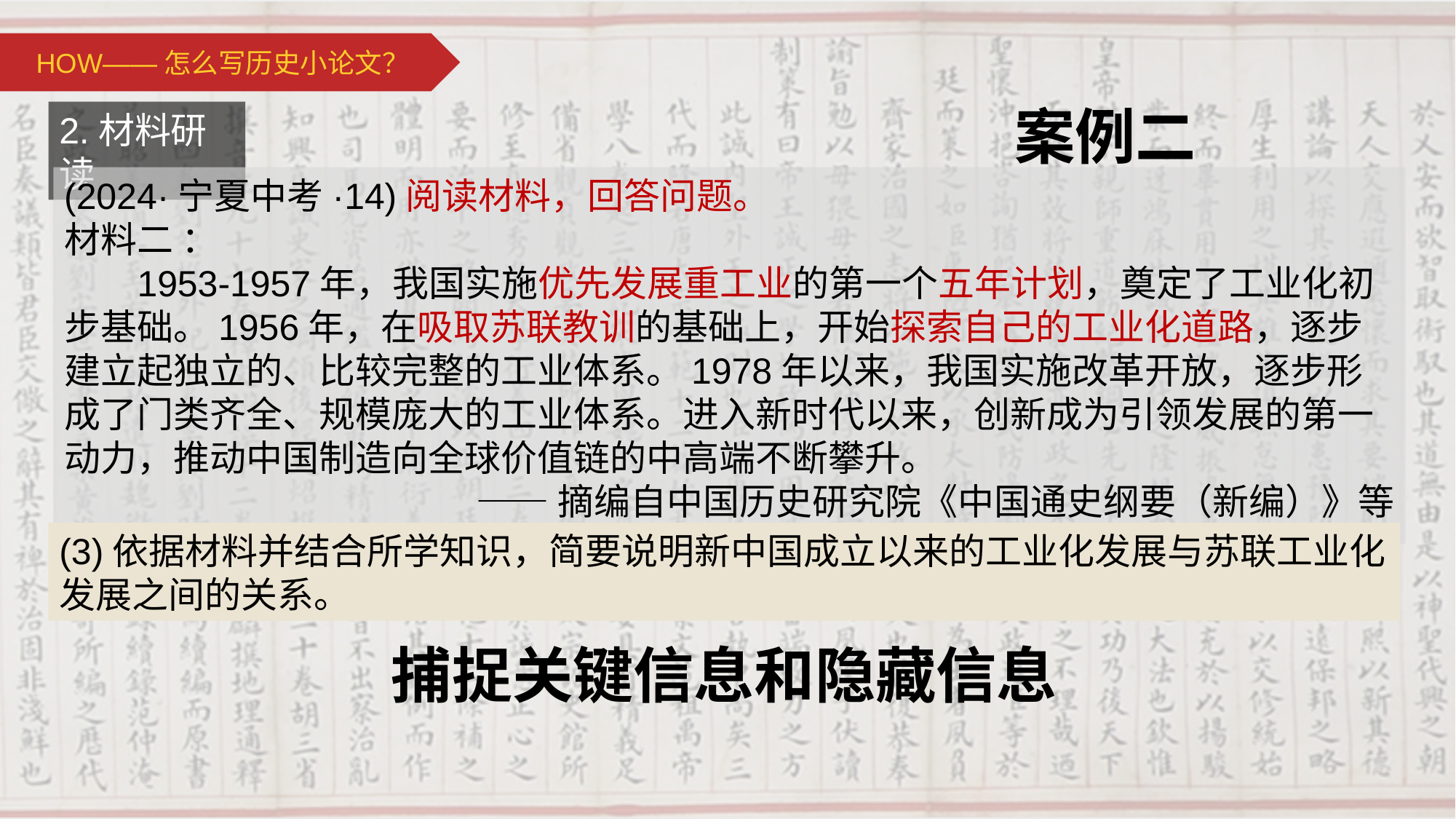

HOW——怎么写历史小论文？
案例二
2.材料研读
(2024·宁夏中考·14)阅读材料，回答问题。
材料二 ：
1953-1957年，我国实施优先发展重工业的第一个五年计划，奠定了工业化初步基础。1956年，在吸取苏联教训的基础上，开始探索自己的工业化道路，逐步建立起独立的、比较完整的工业体系。1978年以来，我国实施改革开放，逐步形成了门类齐全、规模庞大的工业体系。进入新时代以来，创新成为引领发展的第一动力，推动中国制造向全球价值链的中高端不断攀升。
——摘编自中国历史研究院《中国通史纲要（新编）》等
(3)依据材料并结合所学知识，简要说明新中国成立以来的工业化发展与苏联工业化发展之间的关系。
捕捉关键信息和隐藏信息